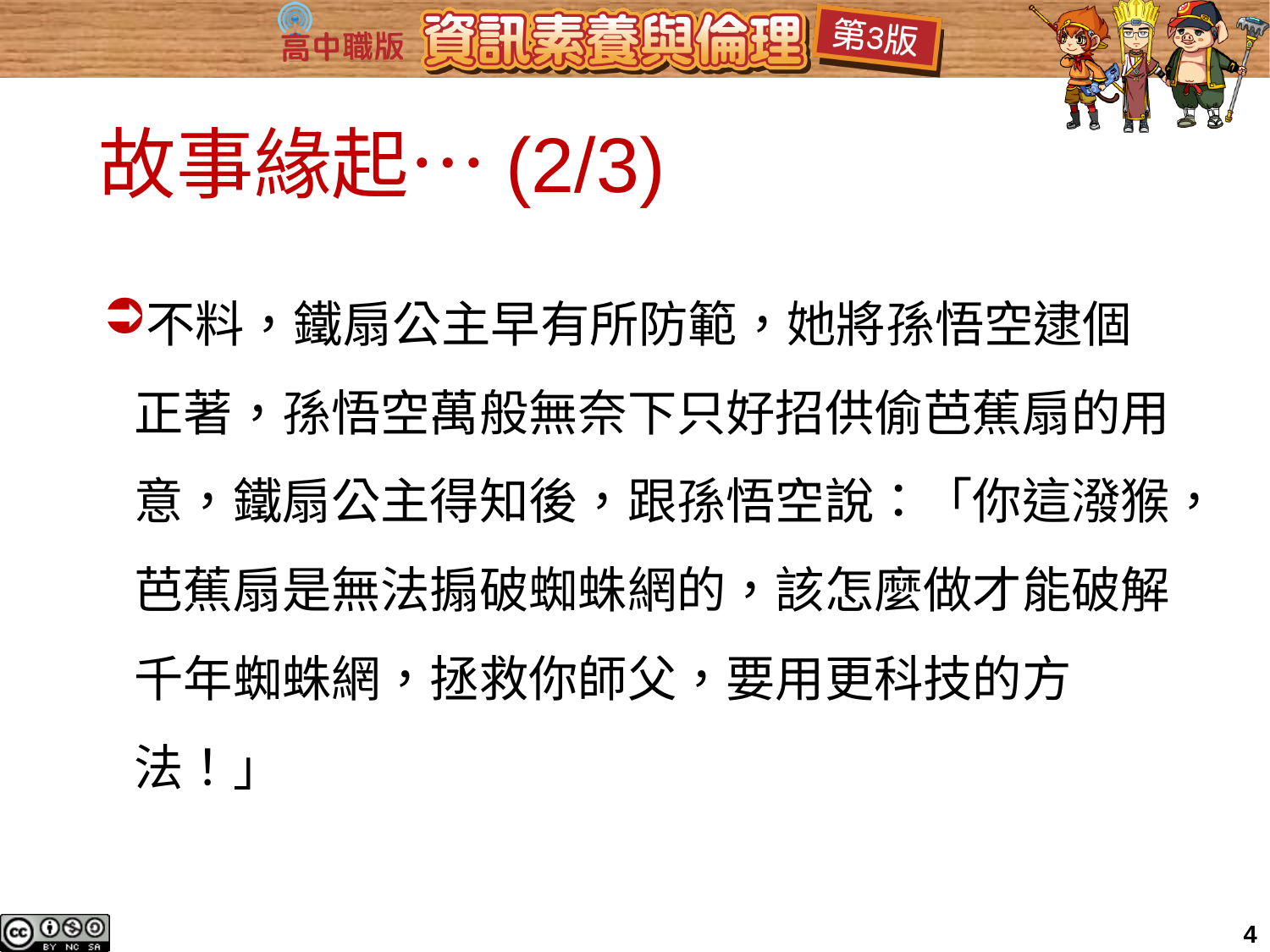

# 故事緣起…(2/3)
不料，鐵扇公主早有所防範，她將孫悟空逮個正著，孫悟空萬般無奈下只好招供偷芭蕉扇的用意，鐵扇公主得知後，跟孫悟空說：「你這潑猴，芭蕉扇是無法搧破蜘蛛網的，該怎麼做才能破解千年蜘蛛網，拯救你師父，要用更科技的方法！」

4